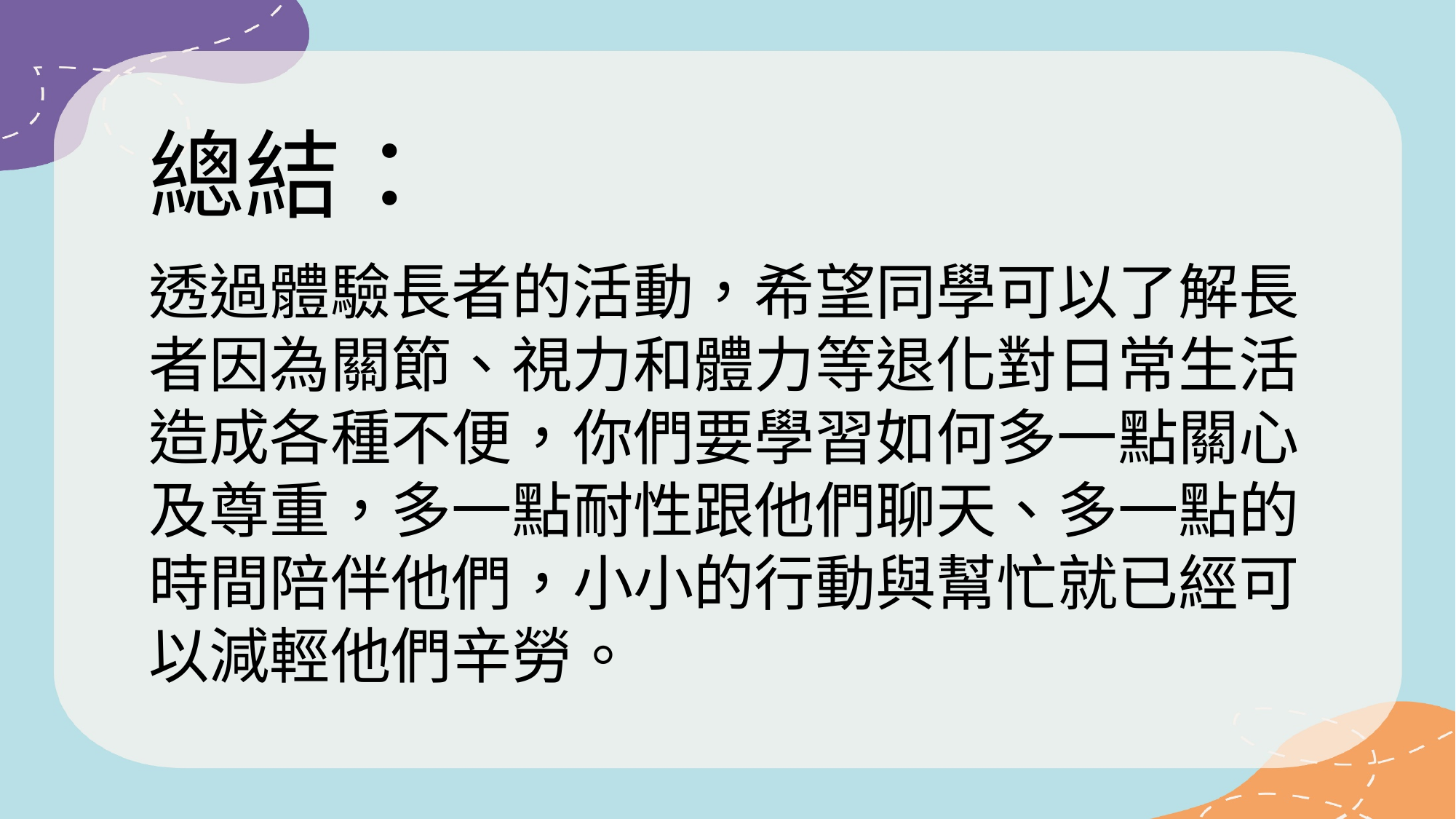

總結：
透過體驗長者的活動，希望同學可以了解長者因為關節、視力和體力等退化對日常生活造成各種不便，你們要學習如何多一點關心及尊重，多一點耐性跟他們聊天、多一點的時間陪伴他們，小小的行動與幫忙就已經可以減輕他們辛勞。